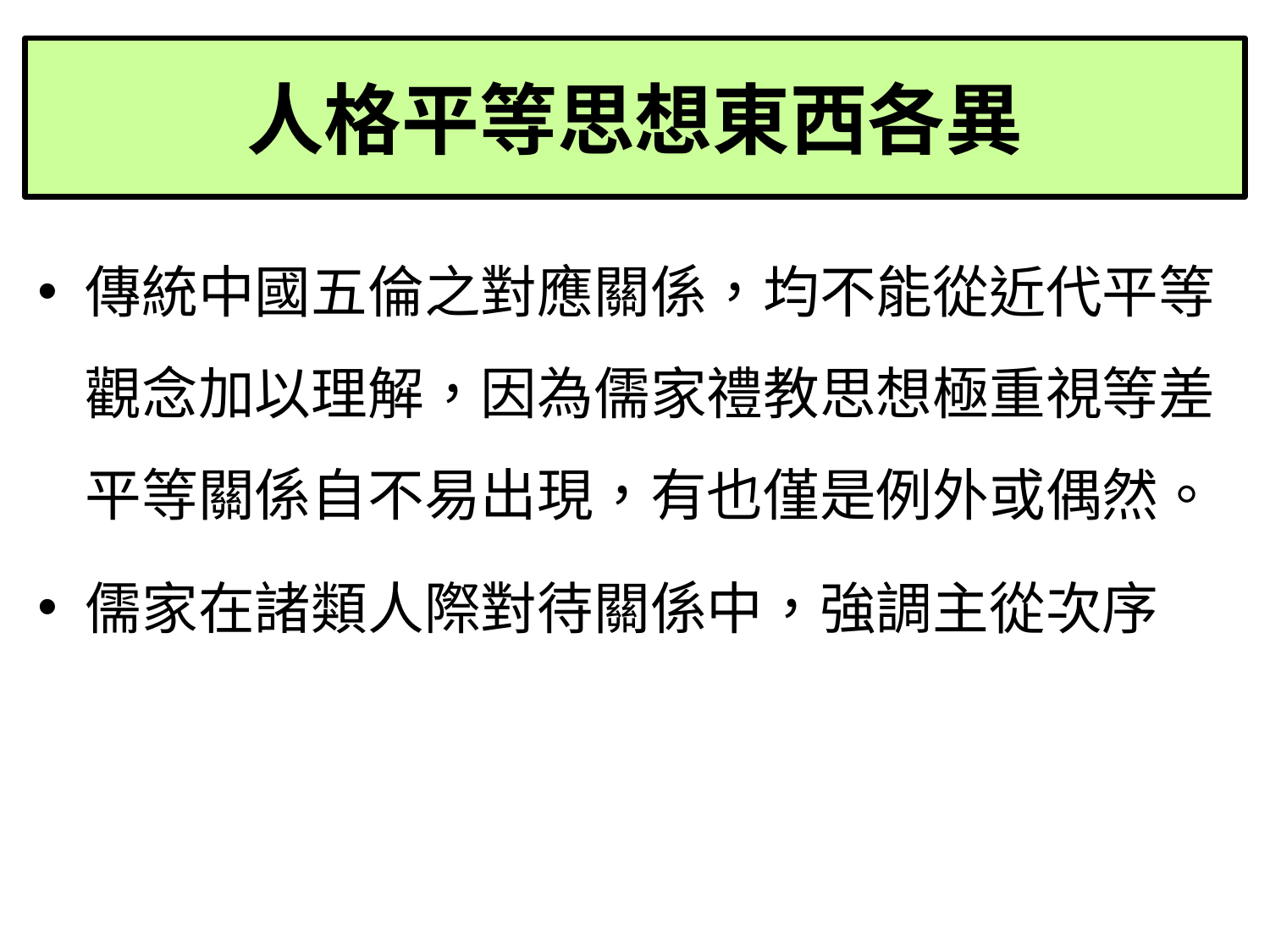

# 人格平等思想東西各異
傳統中國五倫之對應關係，均不能從近代平等觀念加以理解，因為儒家禮教思想極重視等差平等關係自不易出現，有也僅是例外或偶然。
儒家在諸類人際對待關係中，強調主從次序